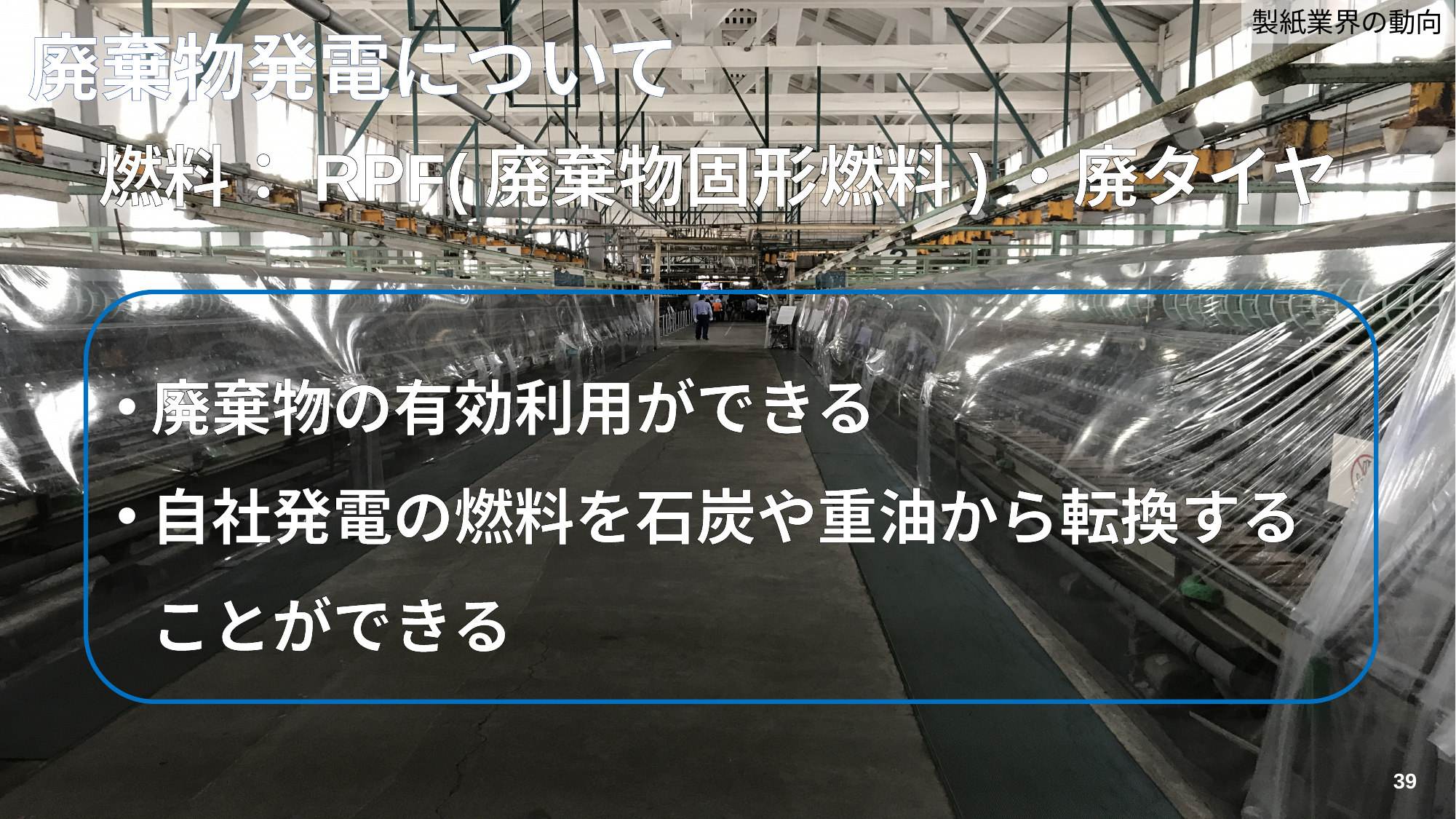

製紙業界の動向
廃棄物発電について
燃料：RPF(廃棄物固形燃料)・廃タイヤ

廃棄物の有効利用ができる
自社発電の燃料を石炭や重油から転換することができる
39